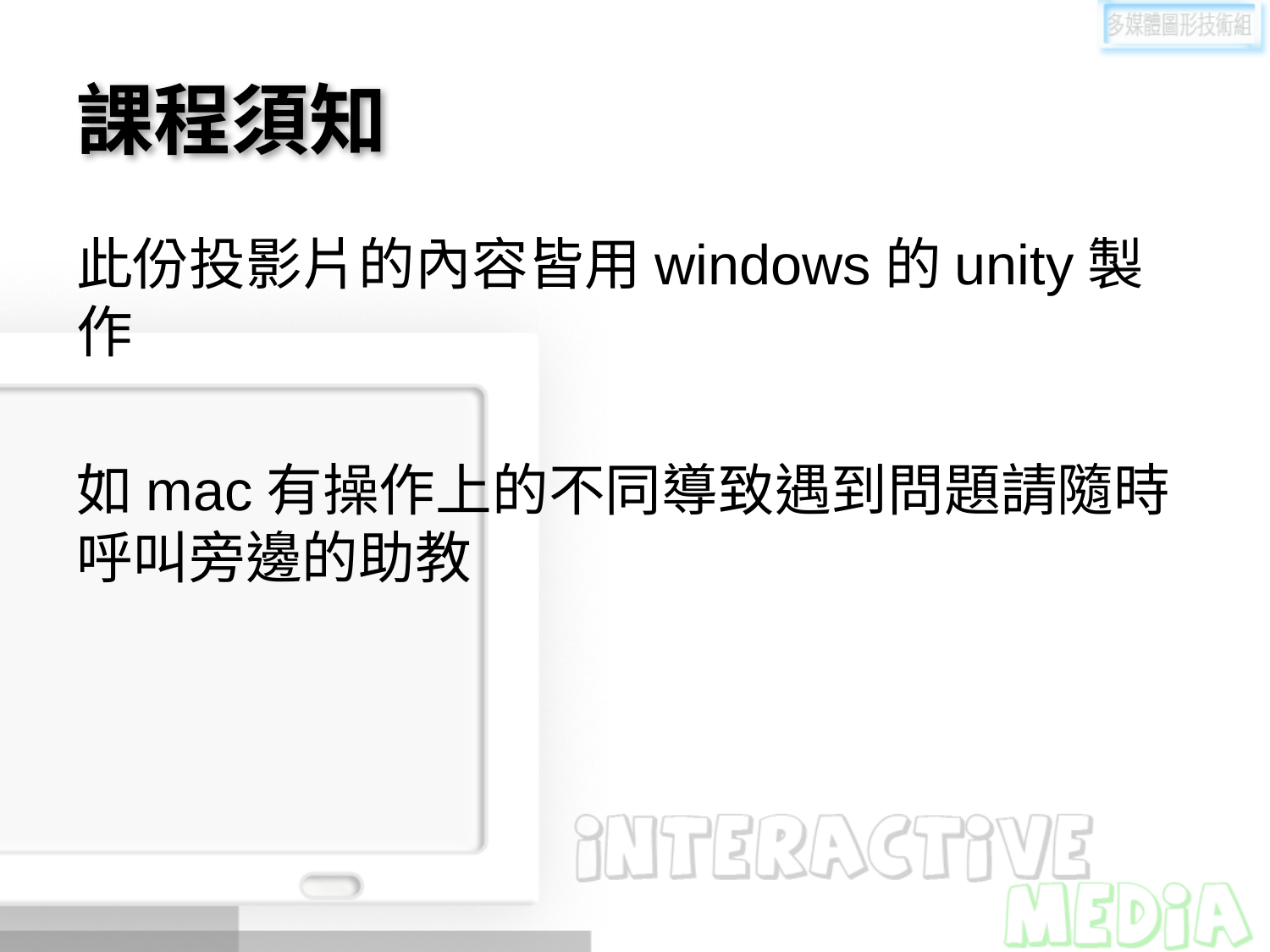

# 課程須知
此份投影片的內容皆用windows的unity製作

如mac有操作上的不同導致遇到問題請隨時呼叫旁邊的助教